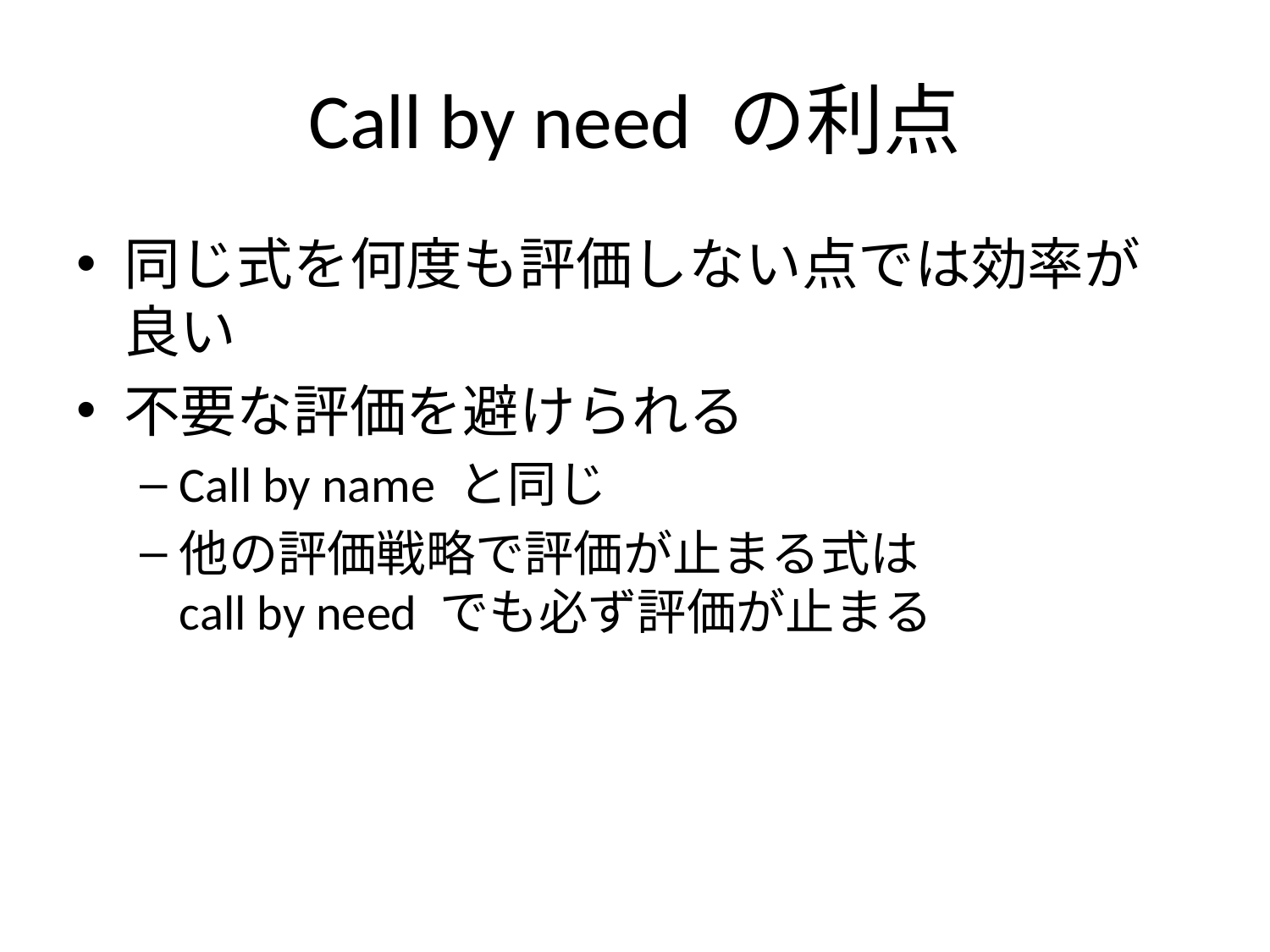

# Call by need の利点
同じ式を何度も評価しない点では効率が良い
不要な評価を避けられる
Call by name と同じ
他の評価戦略で評価が止まる式は
call by need でも必ず評価が止まる